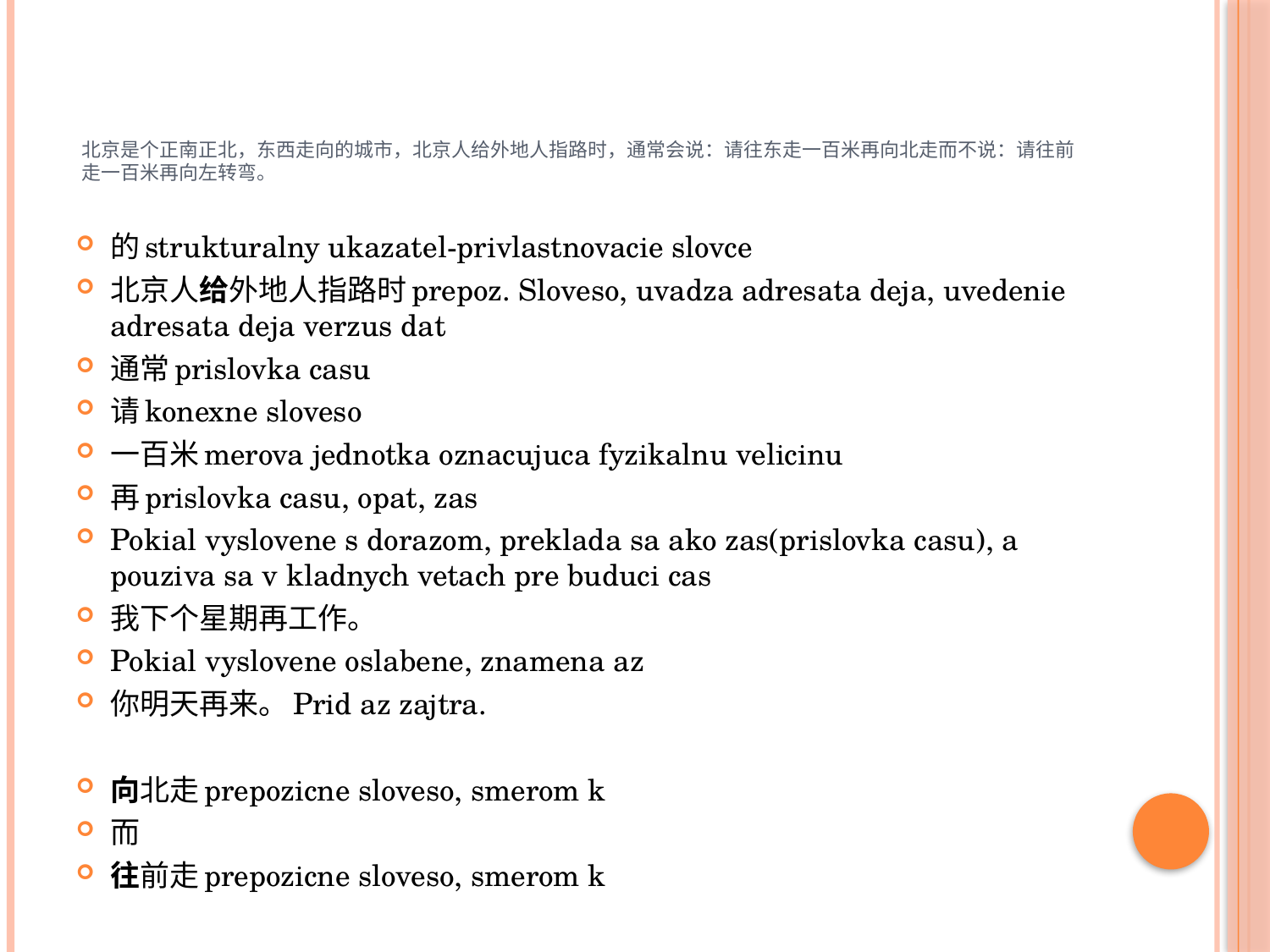

# 北京是个正南正北，东西走向的城市，北京人给外地人指路时，通常会说：请往东走一百米再向北走而不说：请往前走一百米再向左转弯。
的strukturalny ukazatel-privlastnovacie slovce
北京人给外地人指路时prepoz. Sloveso, uvadza adresata deja, uvedenie adresata deja verzus dat
通常prislovka casu
请konexne sloveso
一百米merova jednotka oznacujuca fyzikalnu velicinu
再prislovka casu, opat, zas
Pokial vyslovene s dorazom, preklada sa ako zas(prislovka casu), a pouziva sa v kladnych vetach pre buduci cas
我下个星期再工作。
Pokial vyslovene oslabene, znamena az
你明天再来。Prid az zajtra.

向北走prepozicne sloveso, smerom k
而
往前走prepozicne sloveso, smerom k